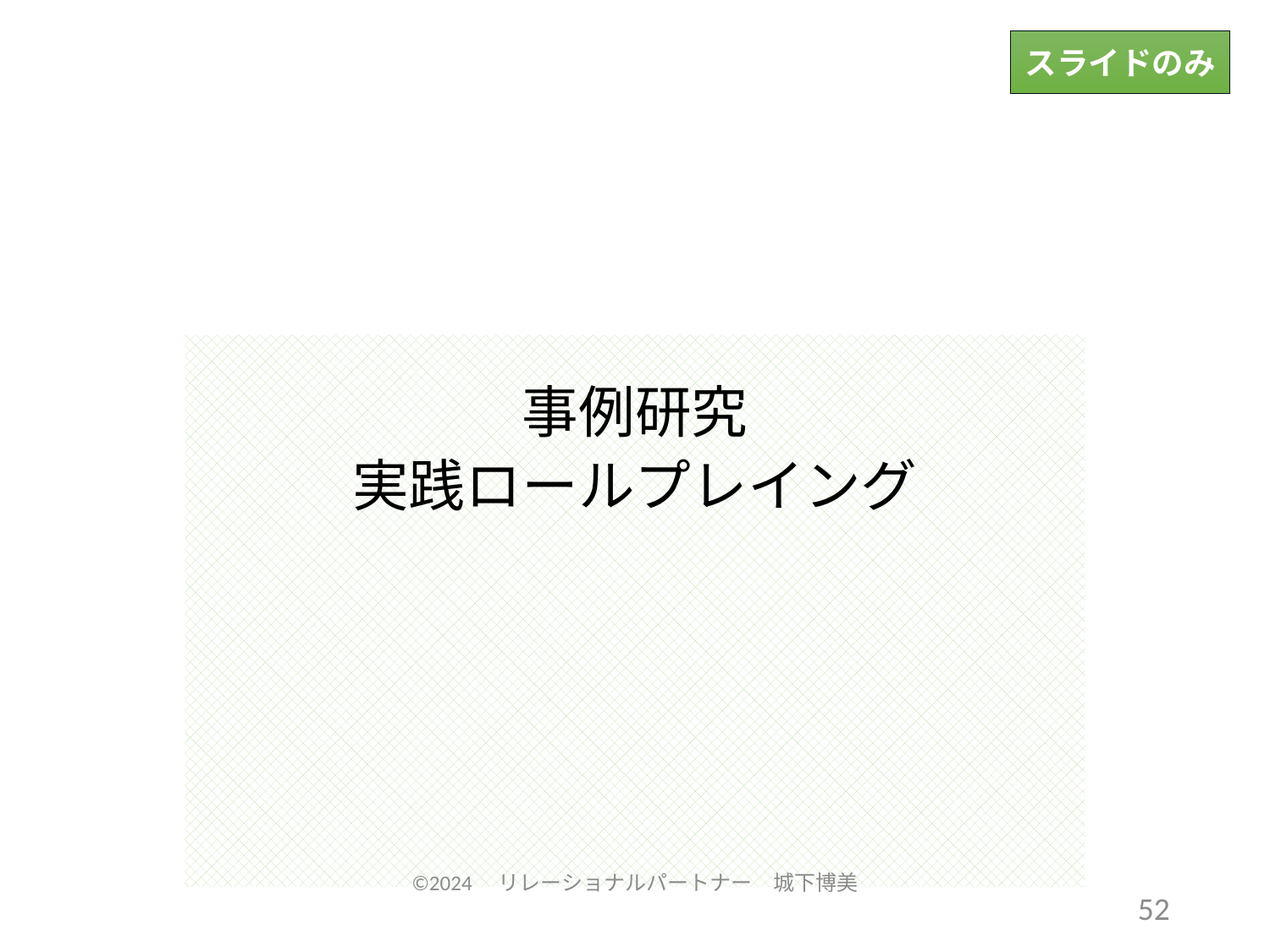

スライドのみ

事例研究
実践ロールプレイング
©2024　リレーショナルパートナー　城下博美
52